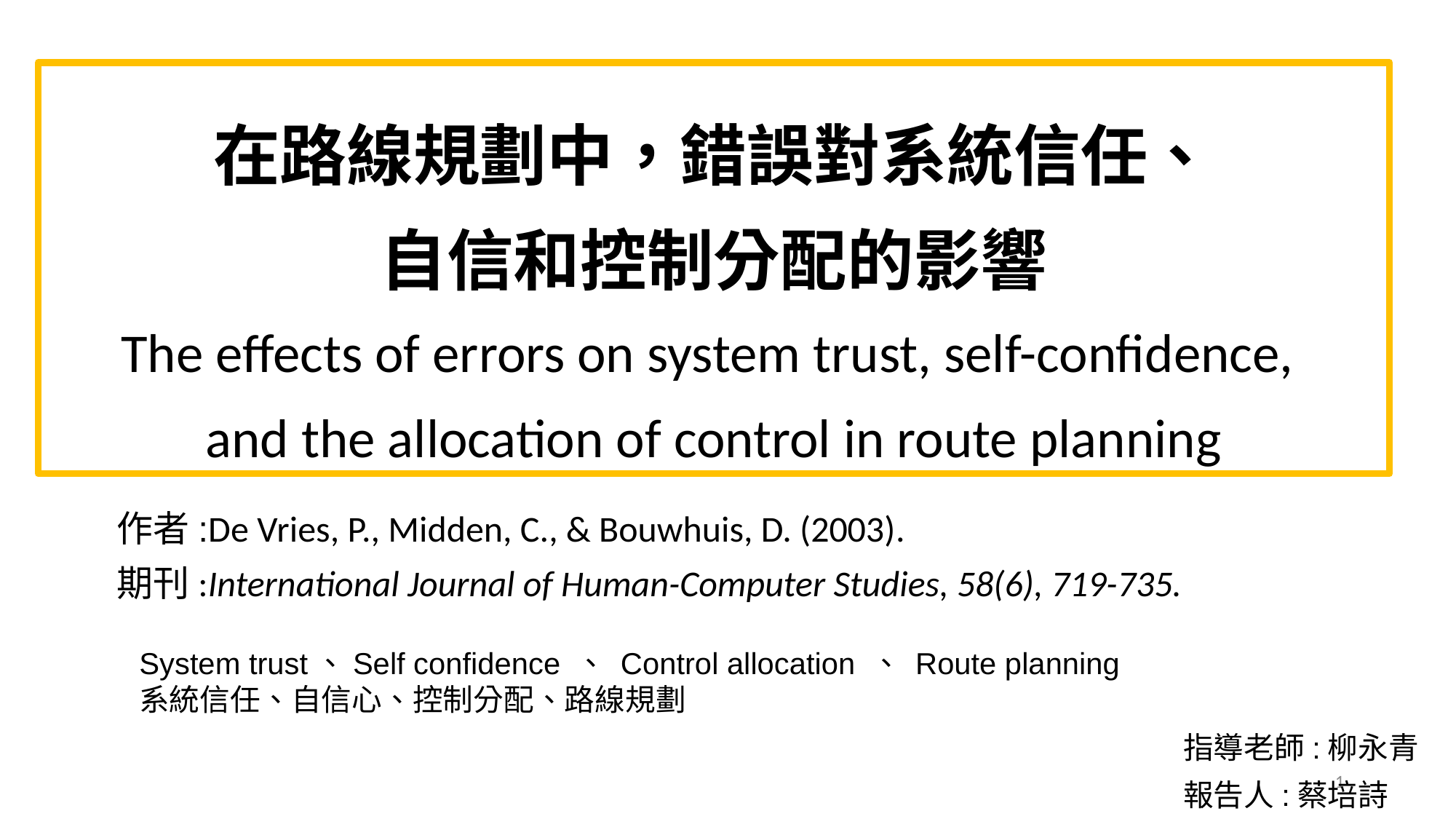

# 在路線規劃中，錯誤對系統信任、 自信和控制分配的影響 The effects of errors on system trust, self-confidence, and the allocation of control in route planning
作者:De Vries, P., Midden, C., & Bouwhuis, D. (2003).
期刊:International Journal of Human-Computer Studies, 58(6), 719-735.
System trust、Self confidence 、 Control allocation 、 Route planning
系統信任、自信心、控制分配、路線規劃
指導老師:柳永青
報告人:蔡培詩
1